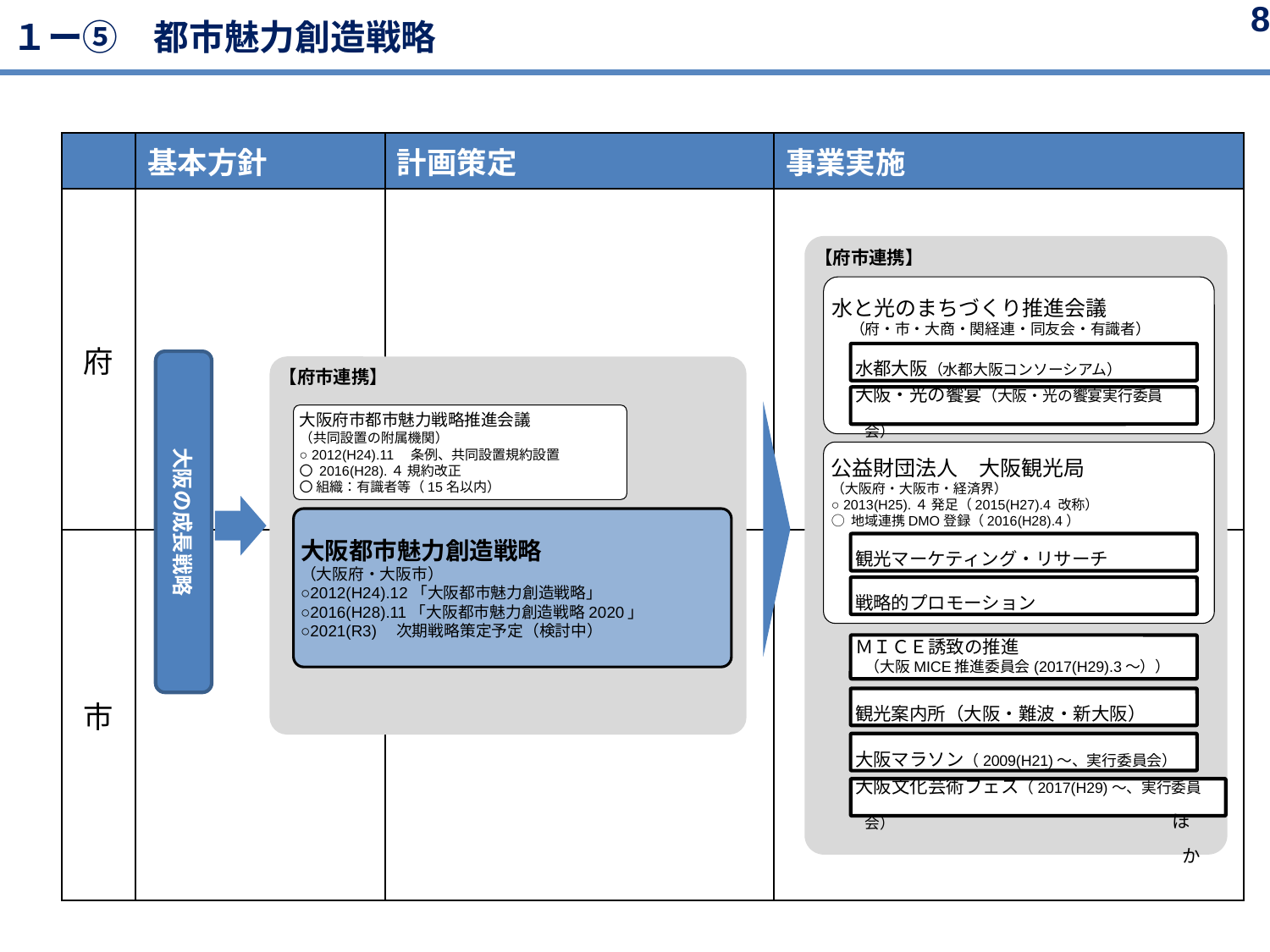

8
１ー⑤　都市魅力創造戦略
|  | 基本方針 | 計画策定 | 事業実施 |
| --- | --- | --- | --- |
| 府 |  |  |  |
| 市 |  |  |  |
【府市連携】

水と光のまちづくり推進会議
　（府・市・大商・関経連・同友会・有識者）

水都大阪（水都大阪コンソーシアム）
大阪の成長戦略
【府市連携】
大阪・光の饗宴（大阪・光の饗宴実行委員会）
大阪府市都市魅力戦略推進会議
（共同設置の附属機関）
○ 2012(H24).11　条例、共同設置規約設置
〇 2016(H28).４ 規約改正
〇 組織：有識者等（15名以内）
公益財団法人　大阪観光局
（大阪府・大阪市・経済界）
○ 2013(H25).４ 発足（2015(H27).4 改称）
○ 地域連携DMO登録（2016(H28).4）

大阪都市魅力創造戦略
（⼤阪府・⼤阪市）
○2012(H24).12「大阪都市魅力創造戦略」
○2016(H28).11「大阪都市魅力創造戦略2020」
○2021(R3)　次期戦略策定予定（検討中）

観光マーケティング・リサーチ
戦略的プロモーション
ＭＩＣＥ誘致の推進
（大阪MICE推進委員会(2017(H29).3～））
観光案内所（大阪・難波・新大阪）
大阪マラソン（2009(H21)～、実行委員会）
大阪文化芸術フェス（2017(H29)～、実行委員会）
ほか